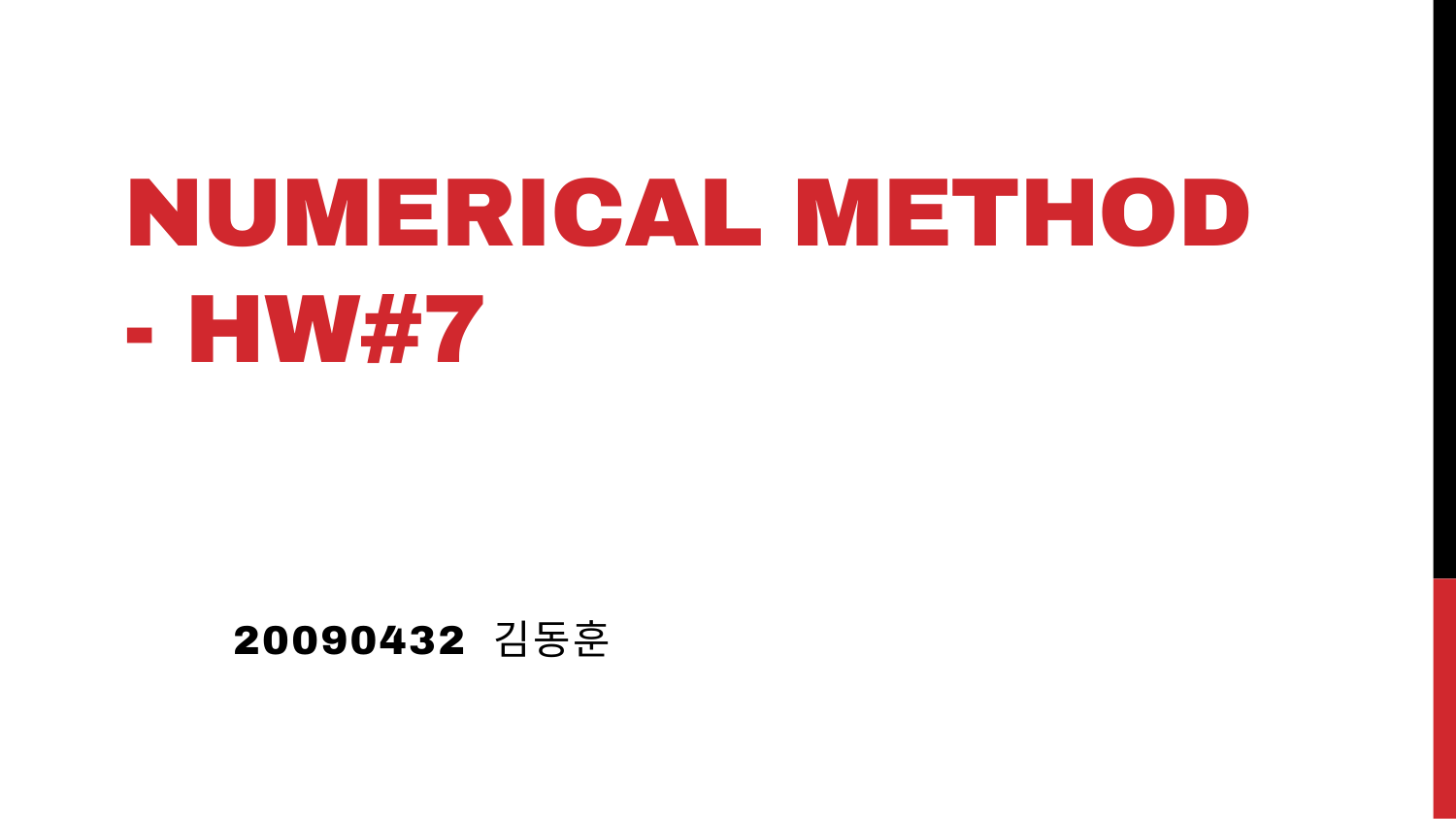

# Numerical Method - HW#7
20090432 김동훈